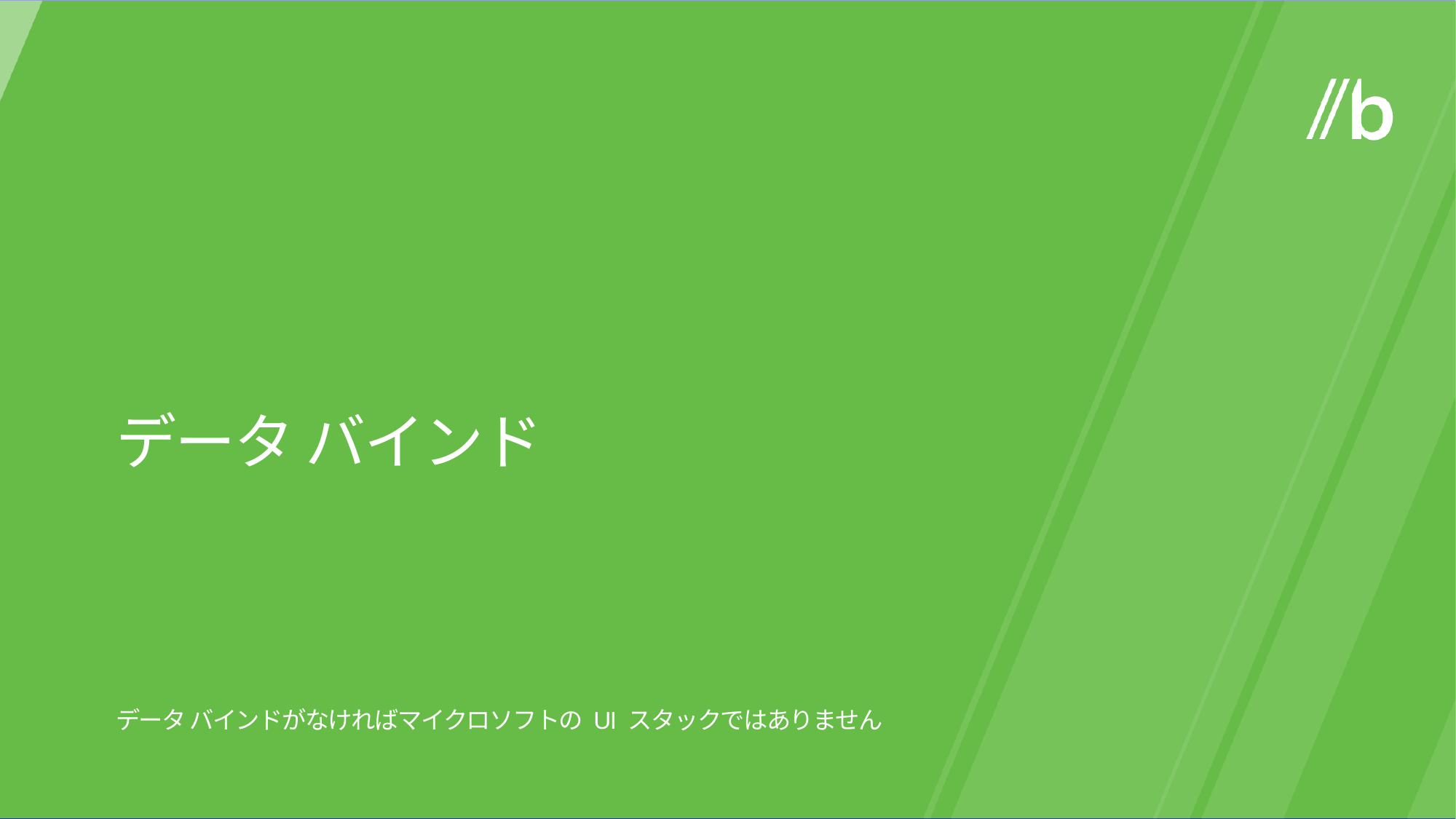

データ バインド
データ バインドがなければマイクロソフトの UI スタックではありません